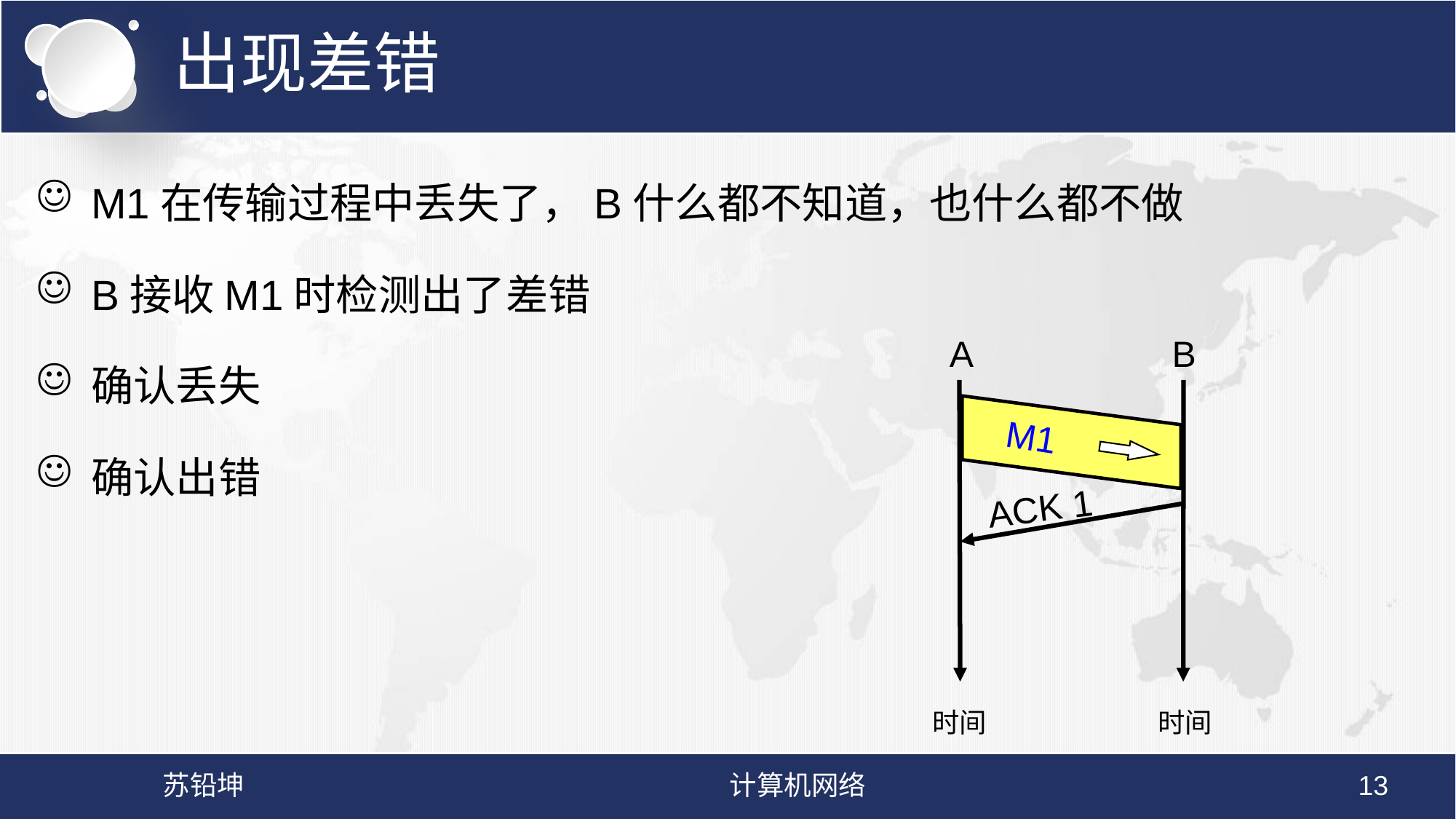

# 出现差错

M1在传输过程中丢失了，B什么都不知道，也什么都不做
B接收M1时检测出了差错
确认丢失
确认出错
A
B

时间
时间

M1

ACK 1

苏铅坤
计算机网络
13